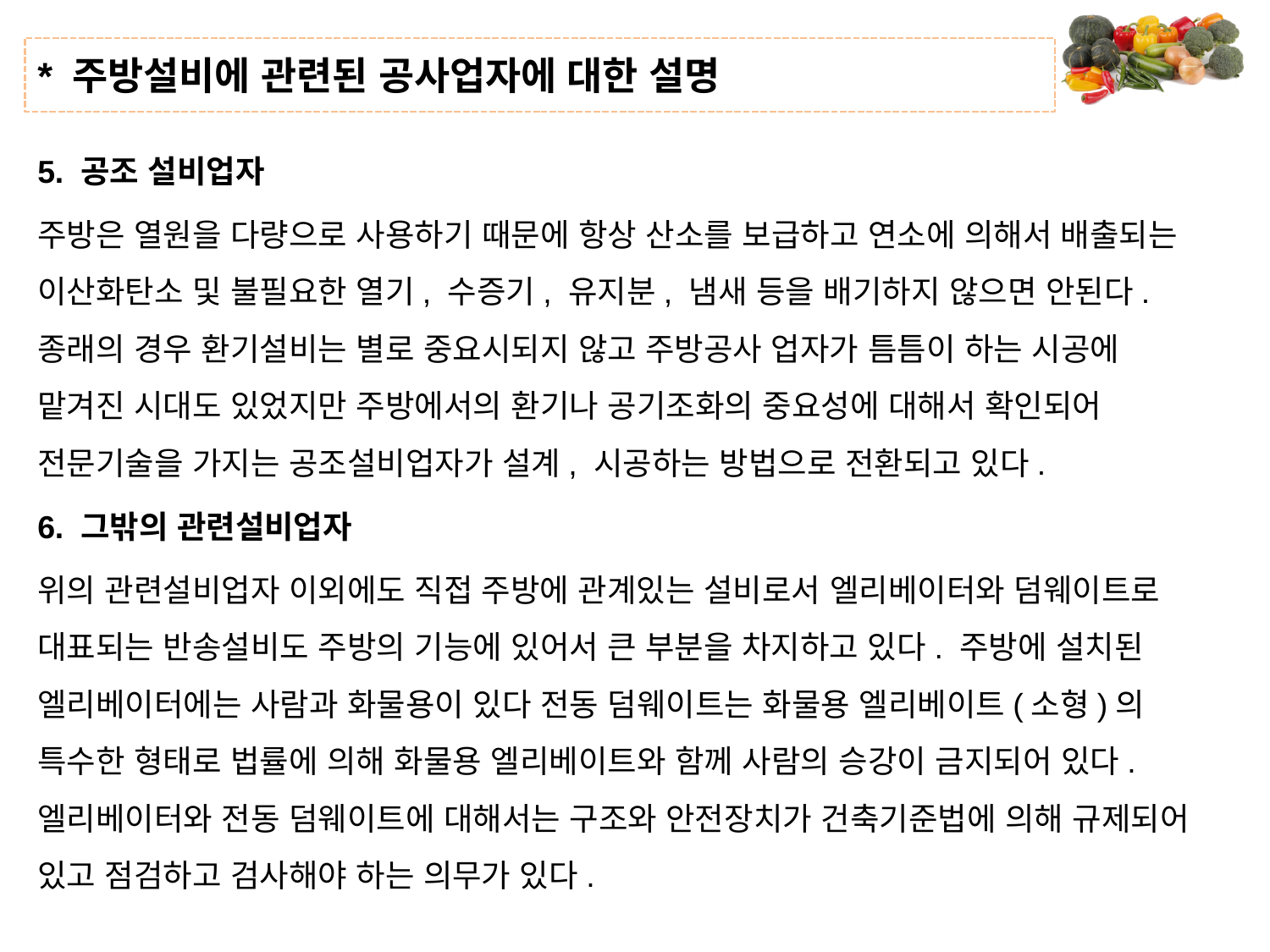

# * 주방설비에 관련된 공사업자에 대한 설명
5. 공조 설비업자
주방은 열원을 다량으로 사용하기 때문에 항상 산소를 보급하고 연소에 의해서 배출되는 이산화탄소 및 불필요한 열기, 수증기, 유지분, 냄새 등을 배기하지 않으면 안된다. 종래의 경우 환기설비는 별로 중요시되지 않고 주방공사 업자가 틈틈이 하는 시공에 맡겨진 시대도 있었지만 주방에서의 환기나 공기조화의 중요성에 대해서 확인되어 전문기술을 가지는 공조설비업자가 설계, 시공하는 방법으로 전환되고 있다.
6. 그밖의 관련설비업자
위의 관련설비업자 이외에도 직접 주방에 관계있는 설비로서 엘리베이터와 덤웨이트로 대표되는 반송설비도 주방의 기능에 있어서 큰 부분을 차지하고 있다. 주방에 설치된 엘리베이터에는 사람과 화물용이 있다 전동 덤웨이트는 화물용 엘리베이트(소형)의 특수한 형태로 법률에 의해 화물용 엘리베이트와 함께 사람의 승강이 금지되어 있다. 엘리베이터와 전동 덤웨이트에 대해서는 구조와 안전장치가 건축기준법에 의해 규제되어 있고 점검하고 검사해야 하는 의무가 있다.